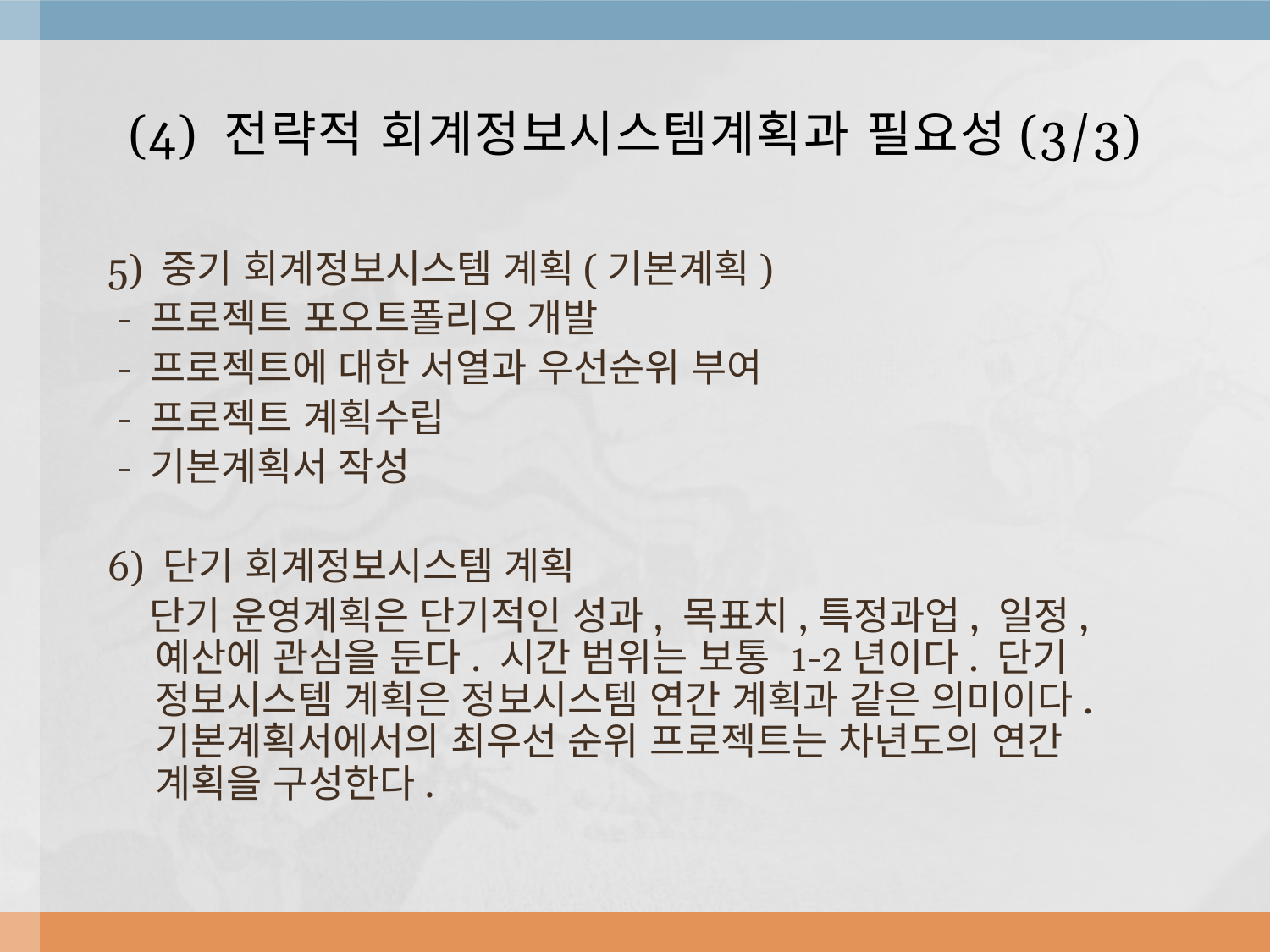

# (4) 전략적 회계정보시스템계획과 필요성(3/3)
5) 중기 회계정보시스템 계획(기본계획)
 - 프로젝트 포오트폴리오 개발
 - 프로젝트에 대한 서열과 우선순위 부여
 - 프로젝트 계획수립
 - 기본계획서 작성

6) 단기 회계정보시스템 계획
   단기 운영계획은 단기적인 성과, 목표치,특정과업, 일정, 예산에 관심을 둔다. 시간 범위는 보통 1-2년이다. 단기 정보시스템 계획은 정보시스템 연간 계획과 같은 의미이다. 기본계획서에서의 최우선 순위 프로젝트는 차년도의 연간 계획을 구성한다.